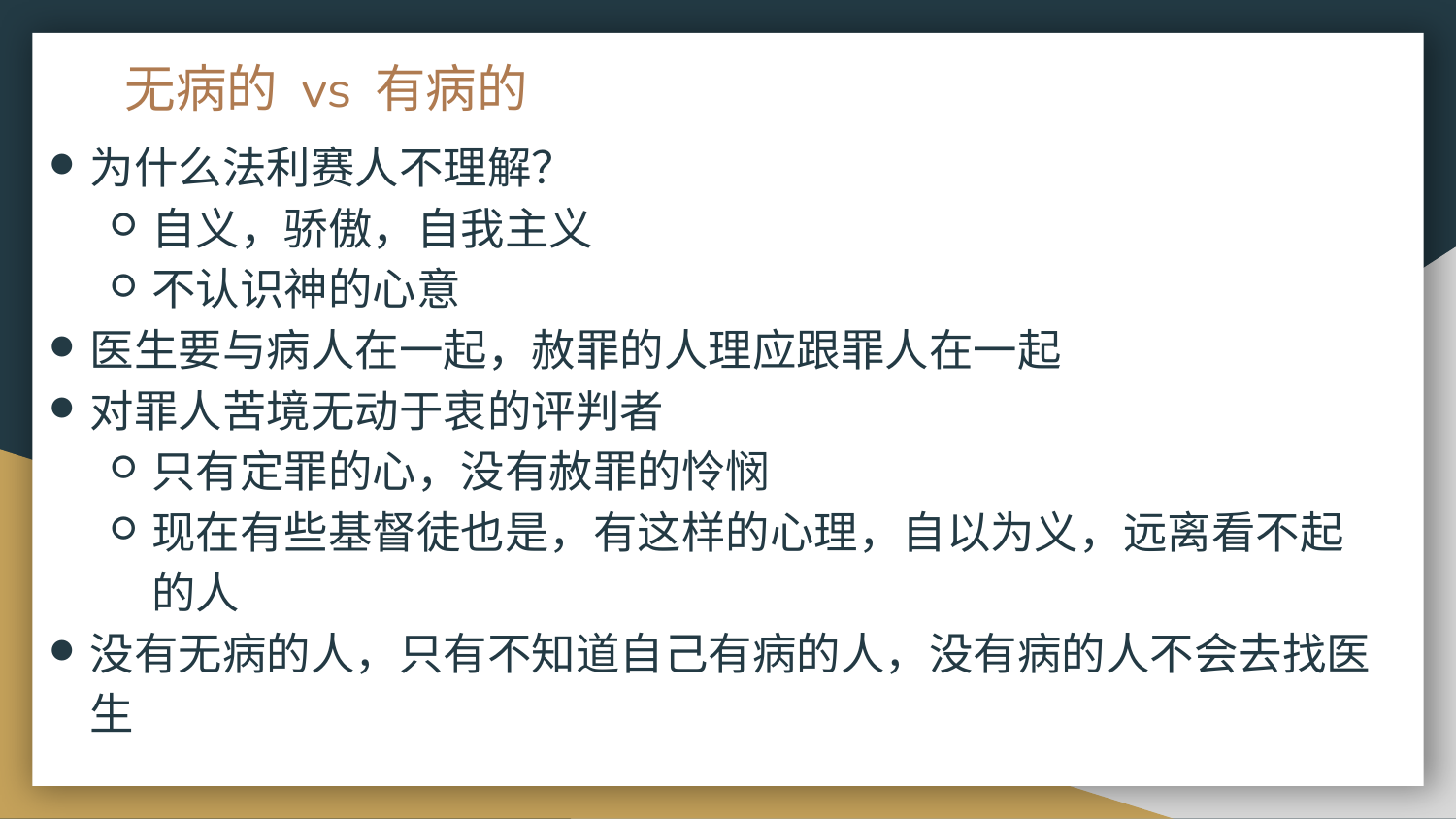

# 无病的 vs 有病的
为什么法利赛人不理解？
自义，骄傲，自我主义
不认识神的心意
医生要与病人在一起，赦罪的人理应跟罪人在一起
对罪人苦境无动于衷的评判者
只有定罪的心，没有赦罪的怜悯
现在有些基督徒也是，有这样的心理，自以为义，远离看不起的人
没有无病的人，只有不知道自己有病的人，没有病的人不会去找医生